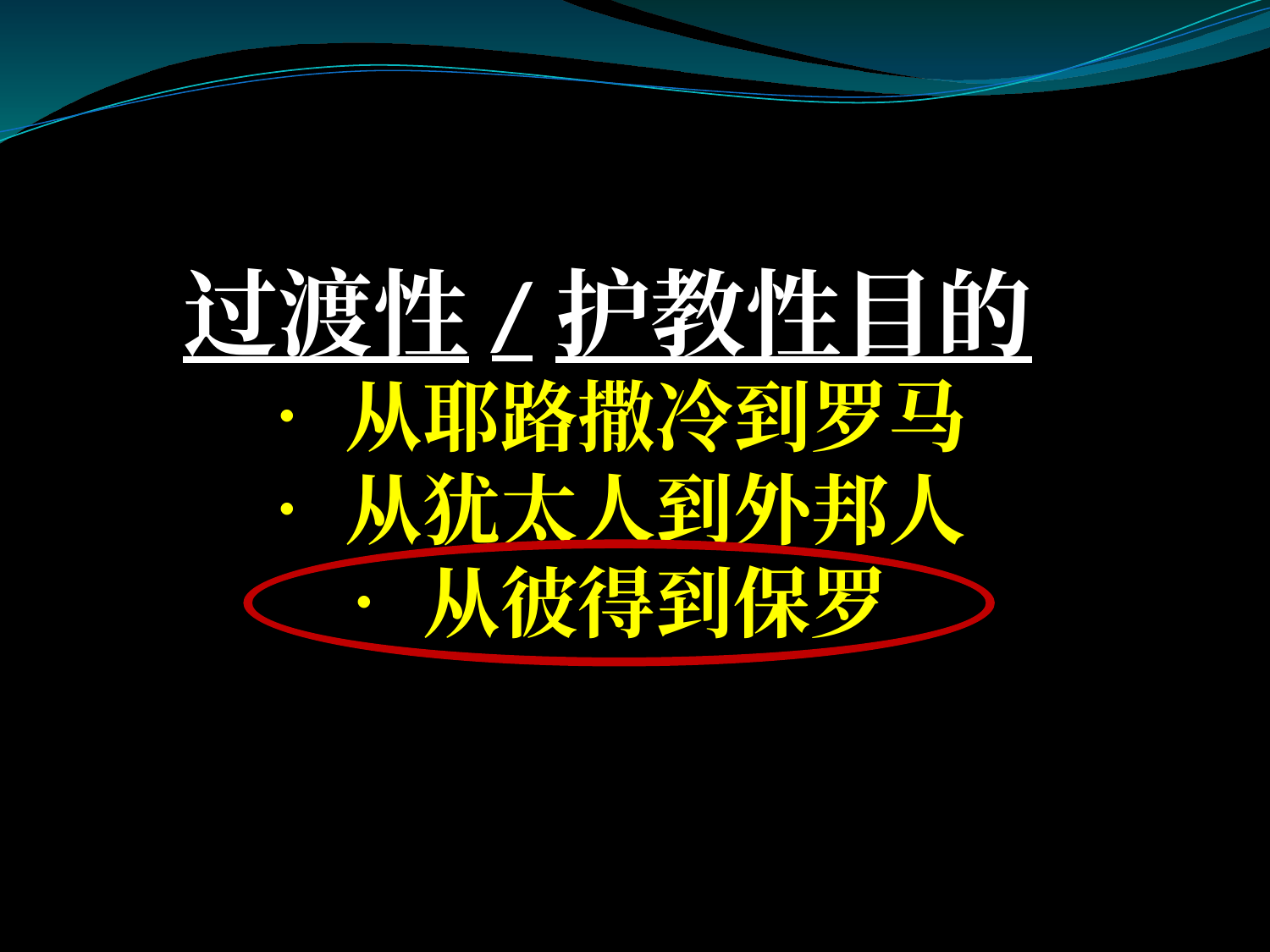

# 过渡性/护教性目的 • 从耶路撒冷到罗马 • 从犹太人到外邦人 • 从彼得到保罗